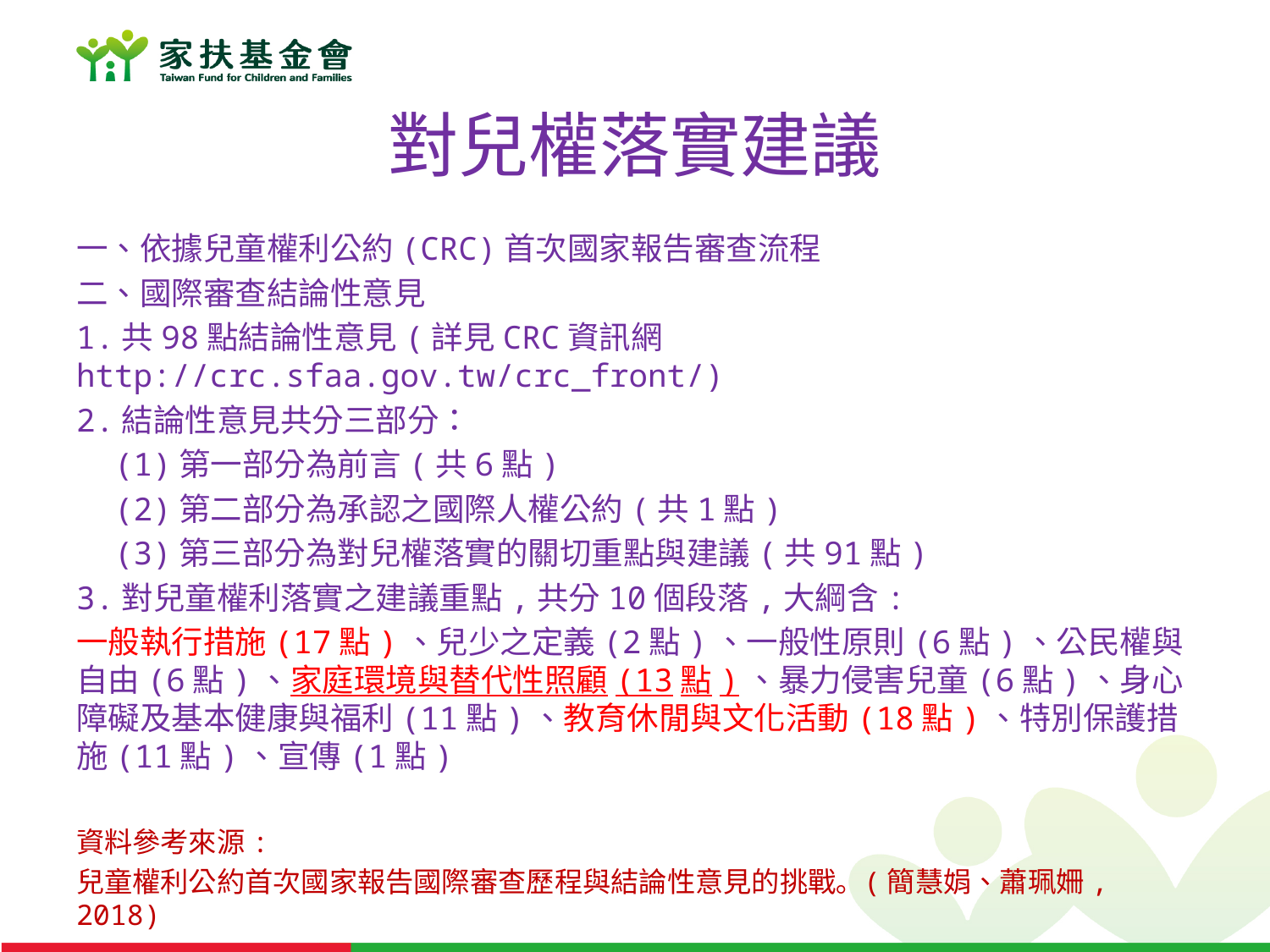

# 對兒權落實建議
一、依據兒童權利公約(CRC)首次國家報告審查流程
二、國際審查結論性意見
1.共98點結論性意見(詳見CRC資訊網 http://crc.sfaa.gov.tw/crc_front/)
2.結論性意見共分三部分：
  (1)第一部分為前言(共6點)
  (2)第二部分為承認之國際人權公約(共1點)
  (3)第三部分為對兒權落實的關切重點與建議(共91點)
3.對兒童權利落實之建議重點,共分10個段落,大綱含:
一般執行措施(17點)、兒少之定義(2點)、一般性原則(6點)、公民權與自由(6點)、家庭環境與替代性照顧(13點)、暴力侵害兒童(6點)、身心障礙及基本健康與福利(11點)、教育休閒與文化活動(18點)、特別保護措施(11點)、宣傳(1點)

資料參考來源:
兒童權利公約首次國家報告國際審查歷程與結論性意見的挑戰｡ (簡慧娟、蕭珮姍, 2018)